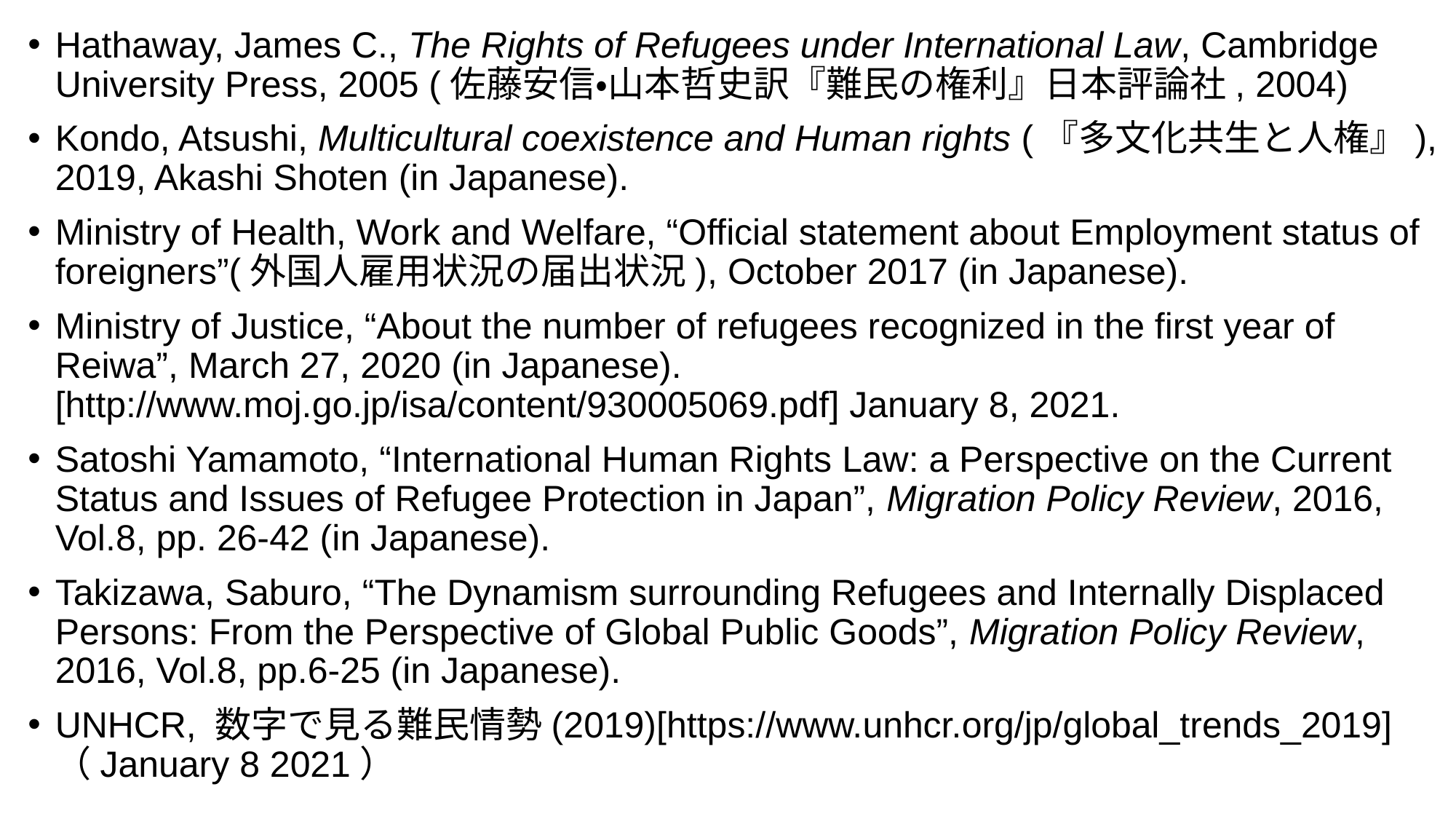

Hathaway, James C., The Rights of Refugees under International Law, Cambridge University Press, 2005 (佐藤安信・山本哲史訳『難民の権利』日本評論社, 2004)
Kondo, Atsushi, Multicultural coexistence and Human rights (『多文化共生と人権』), 2019, Akashi Shoten (in Japanese).
Ministry of Health, Work and Welfare, “Official statement about Employment status of foreigners”(外国人雇用状況の届出状況), October 2017 (in Japanese).
Ministry of Justice, “About the number of refugees recognized in the first year of Reiwa”, March 27, 2020 (in Japanese). [http://www.moj.go.jp/isa/content/930005069.pdf] January 8, 2021.
Satoshi Yamamoto, “International Human Rights Law: a Perspective on the Current Status and Issues of Refugee Protection in Japan”, Migration Policy Review, 2016, Vol.8, pp. 26-42 (in Japanese).
Takizawa, Saburo, “The Dynamism surrounding Refugees and Internally Displaced Persons: From the Perspective of Global Public Goods”, Migration Policy Review, 2016, Vol.8, pp.6-25 (in Japanese).
UNHCR, 数字で見る難民情勢(2019)[https://www.unhcr.org/jp/global_trends_2019]（January 8 2021）